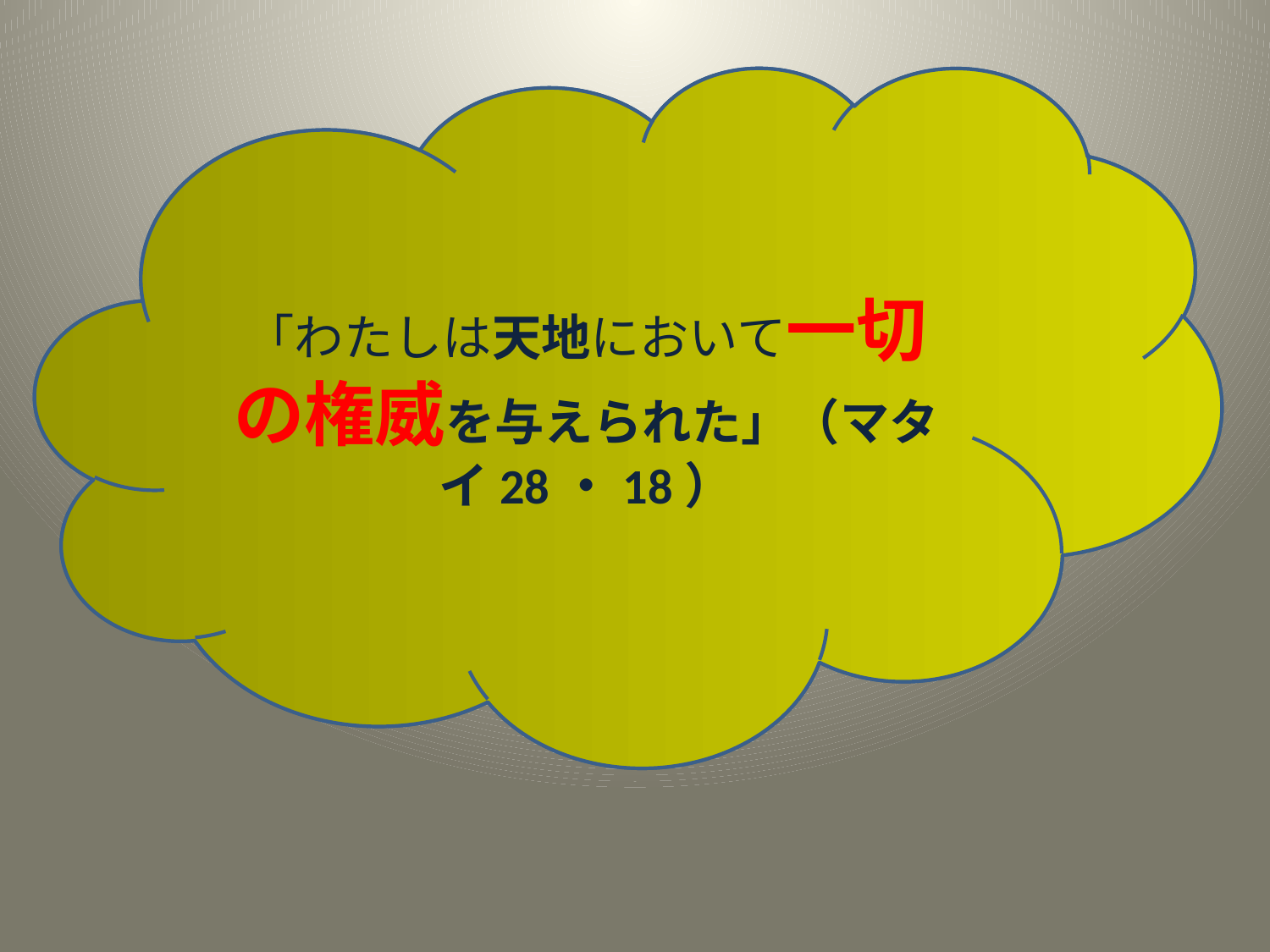

「神は、キリストを死者の中からよみがえらせ、天上においてご自分の右の座に座らせて、すべての支配、権威、権力、主権の上に・・・置かれました。」
（エペソ１・２０）
「わたしは天地において一切の権威を与えられた」（マタイ28・18）